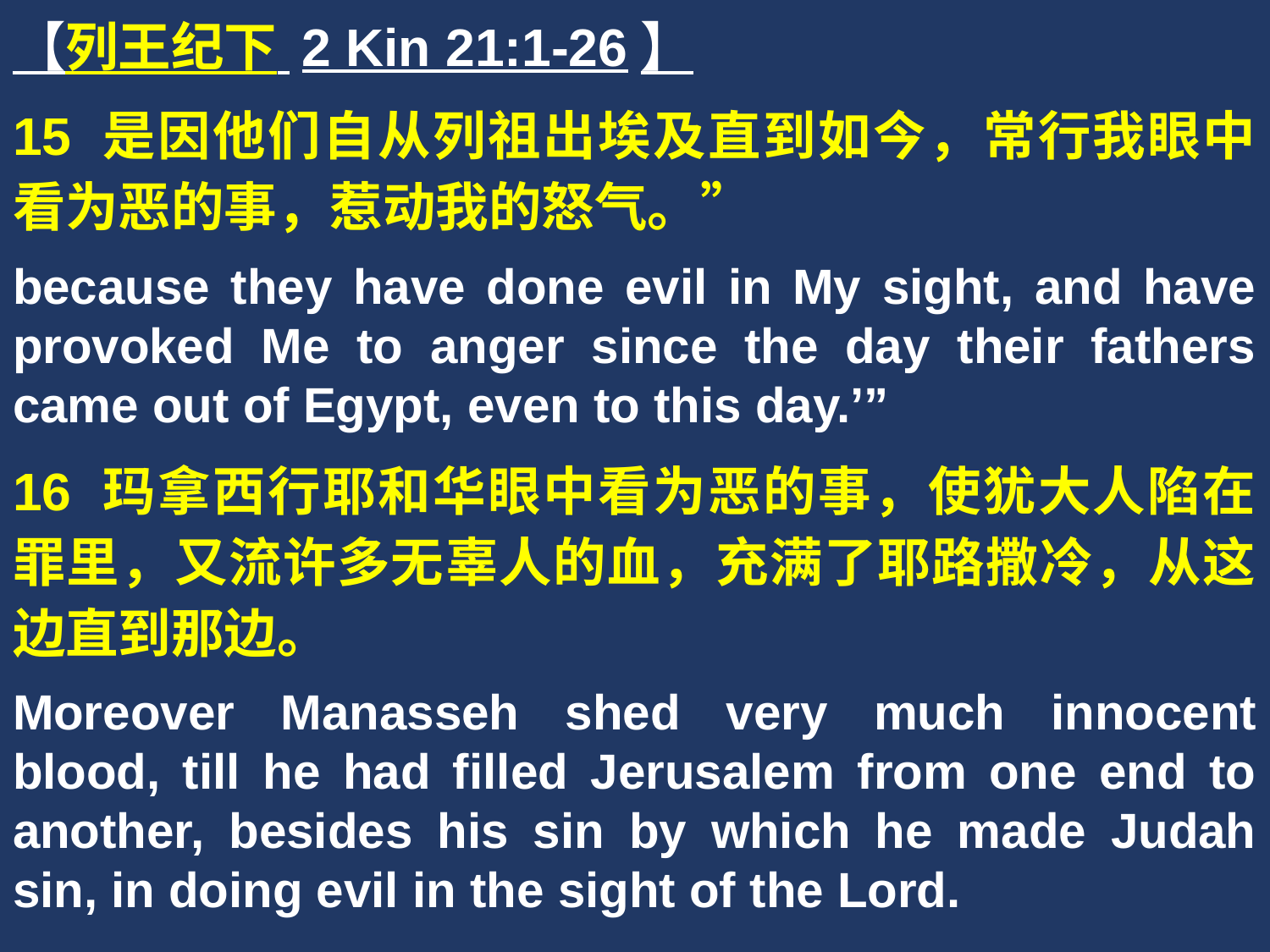

【列王纪下 2 Kin 21:1-26】
15 是因他们自从列祖出埃及直到如今，常行我眼中看为恶的事，惹动我的怒气。”
because they have done evil in My sight, and have provoked Me to anger since the day their fathers came out of Egypt, even to this day.’”
16 玛拿西行耶和华眼中看为恶的事，使犹大人陷在罪里，又流许多无辜人的血，充满了耶路撒冷，从这边直到那边。
Moreover Manasseh shed very much innocent blood, till he had filled Jerusalem from one end to another, besides his sin by which he made Judah sin, in doing evil in the sight of the Lord.